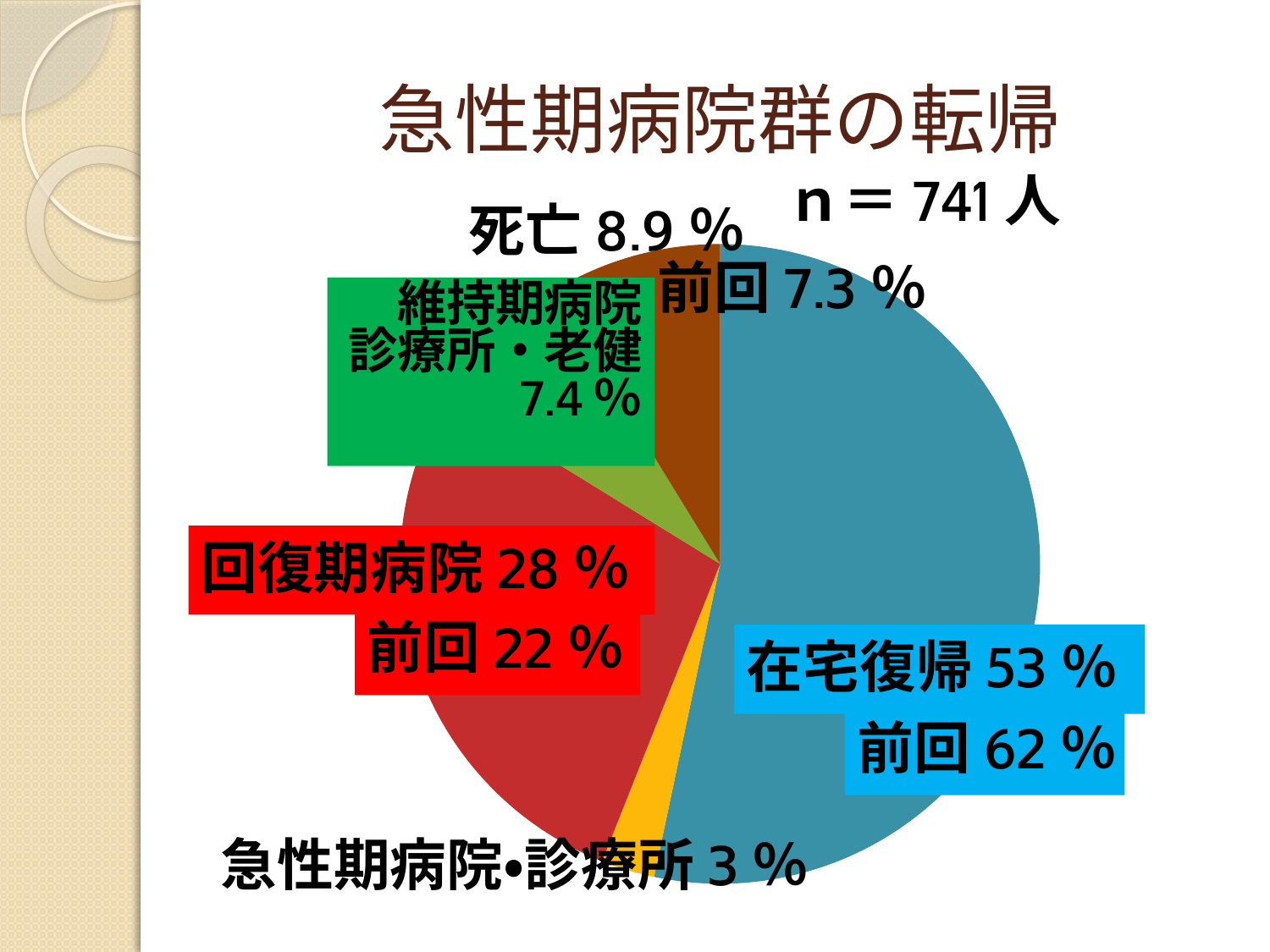

# 急性期病院群の転帰
ｎ＝741人
死亡8.9％

### Chart

| Category | 患者数 |
|---|---|
| 在宅復帰 | 395.0 |
| 急性期病院・診療所 | 20.0 |
| 回復期病院 | 206.0 |
| 維持期病院・診療所・老健 | 55.0 |
| 死亡 | 65.0 |
前回7.3％
回復期病院28％
前回22％
在宅復帰53％
前回62％
急性期病院・診療所3％